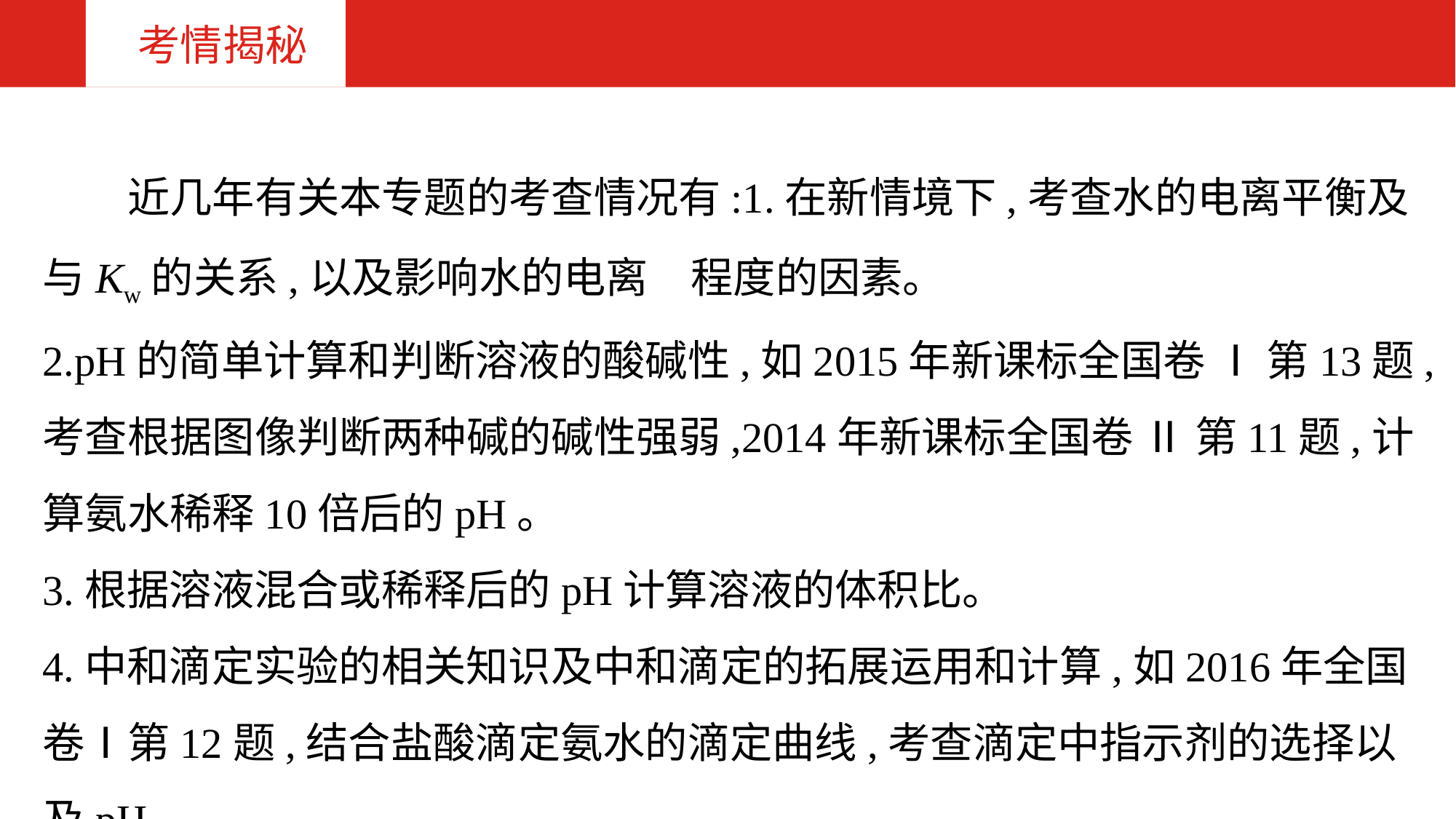

专题十八   水的电离和溶液的酸碱性
考情揭秘

　　近几年有关本专题的考查情况有:1.在新情境下,考查水的电离平衡及与Kw的关系,以及影响水的电离　程度的因素。
2.pH的简单计算和判断溶液的酸碱性,如2015年新课标全国卷 Ⅰ 第13题,考查根据图像判断两种碱的碱性强弱,2014年新课标全国卷 Ⅱ 第11题,计算氨水稀释10倍后的pH。
3.根据溶液混合或稀释后的pH计算溶液的体积比。
4.中和滴定实验的相关知识及中和滴定的拓展运用和计算,如2016年全国卷Ⅰ第12题,结合盐酸滴定氨水的滴定曲线,考查滴定中指示剂的选择以及pH